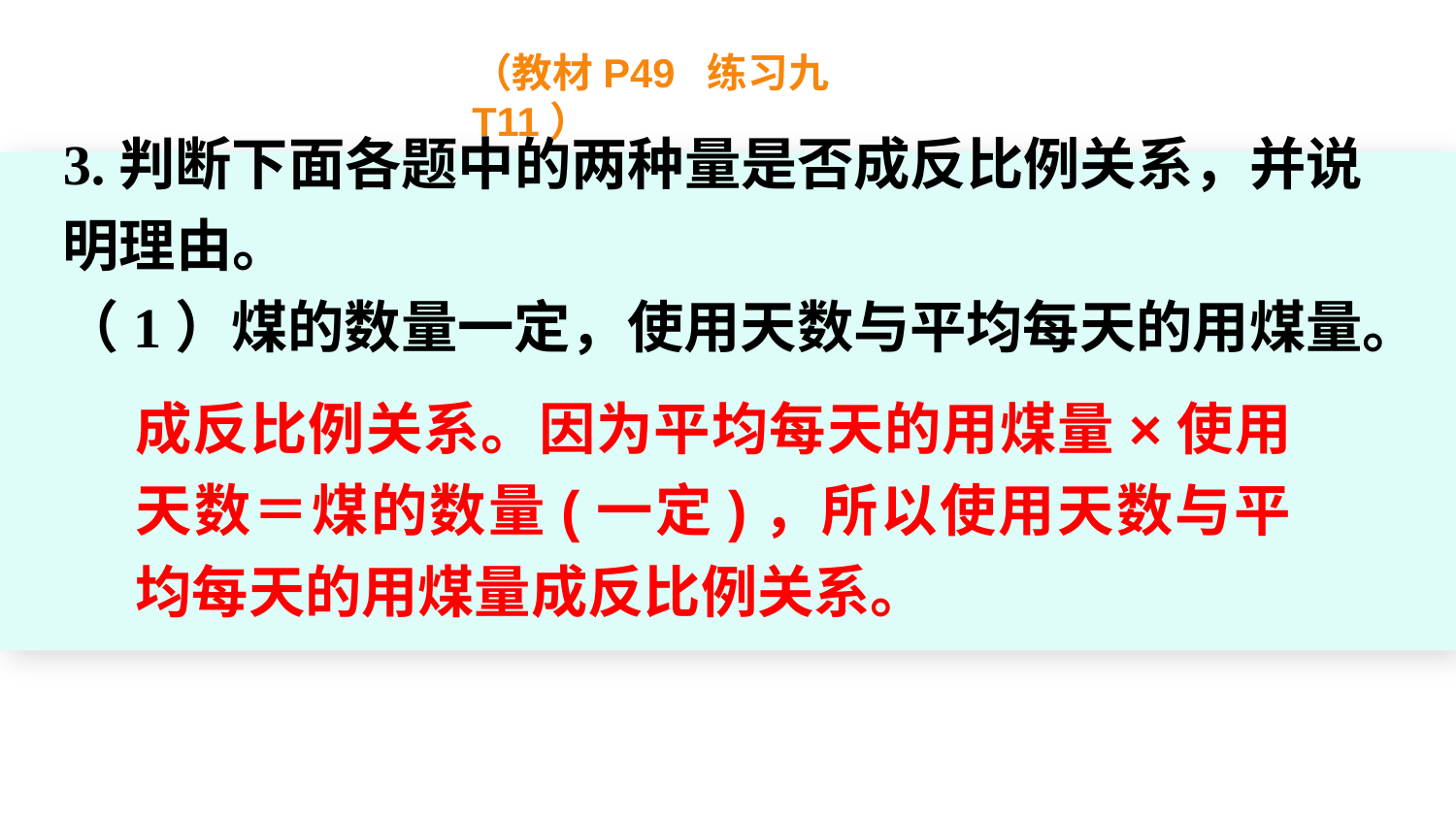

（教材P49  练习九T11）
3.判断下面各题中的两种量是否成反比例关系，并说明理由。
（1）煤的数量一定，使用天数与平均每天的用煤量。
成反比例关系。因为平均每天的用煤量×使用天数＝煤的数量(一定)，所以使用天数与平均每天的用煤量成反比例关系。